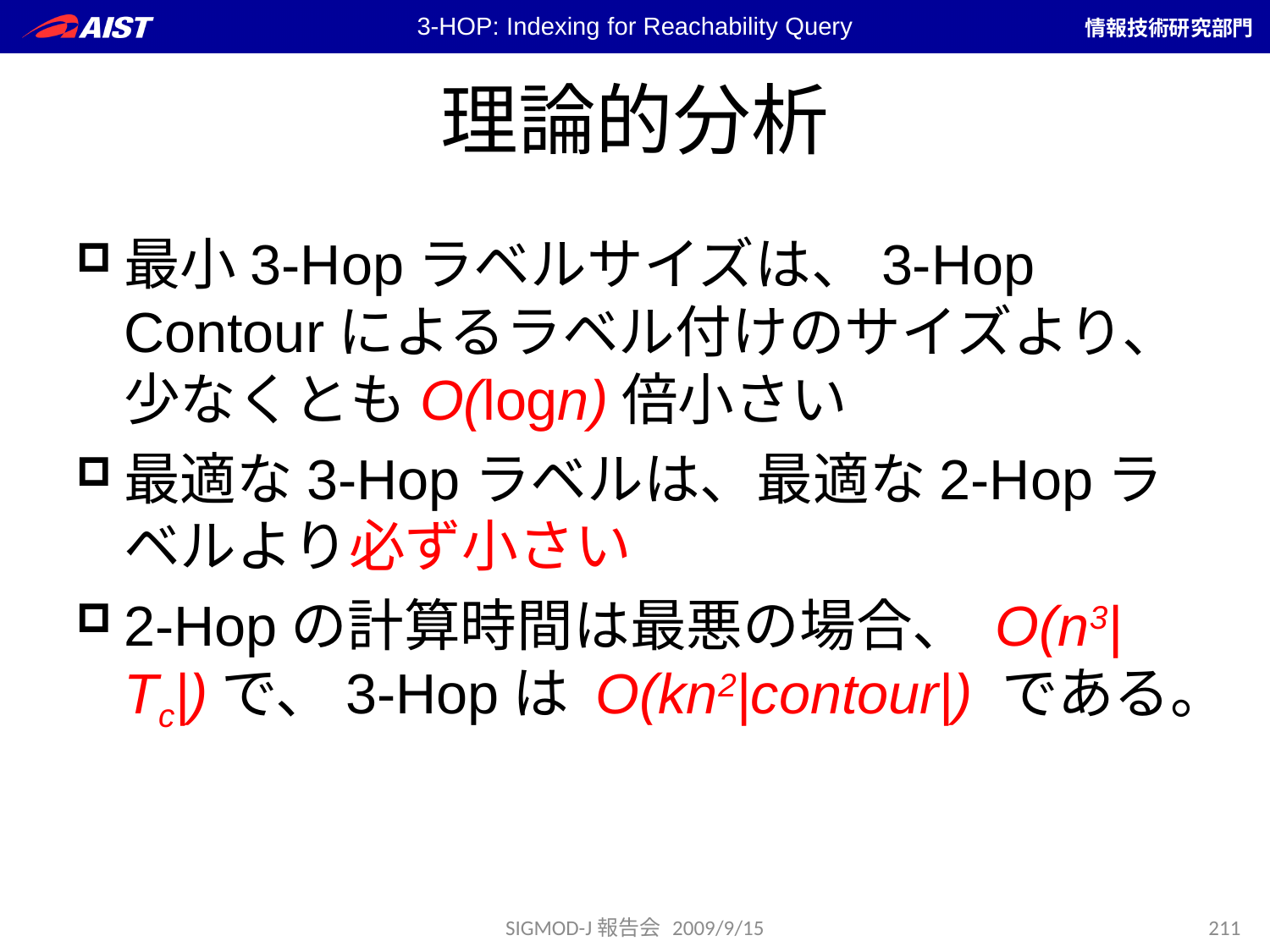

3-HOP: Indexing for Reachability Query
# 理論的分析
最小3-Hopラベルサイズは、3-Hop Contourによるラベル付けのサイズより、少なくともO(logn)倍小さい
最適な3-Hopラベルは、最適な2-Hopラベルより必ず小さい
2-Hopの計算時間は最悪の場合、 O(n3|Tc|)で、3-Hopは O(kn2|contour|) である。
SIGMOD-J報告会 2009/9/15
211